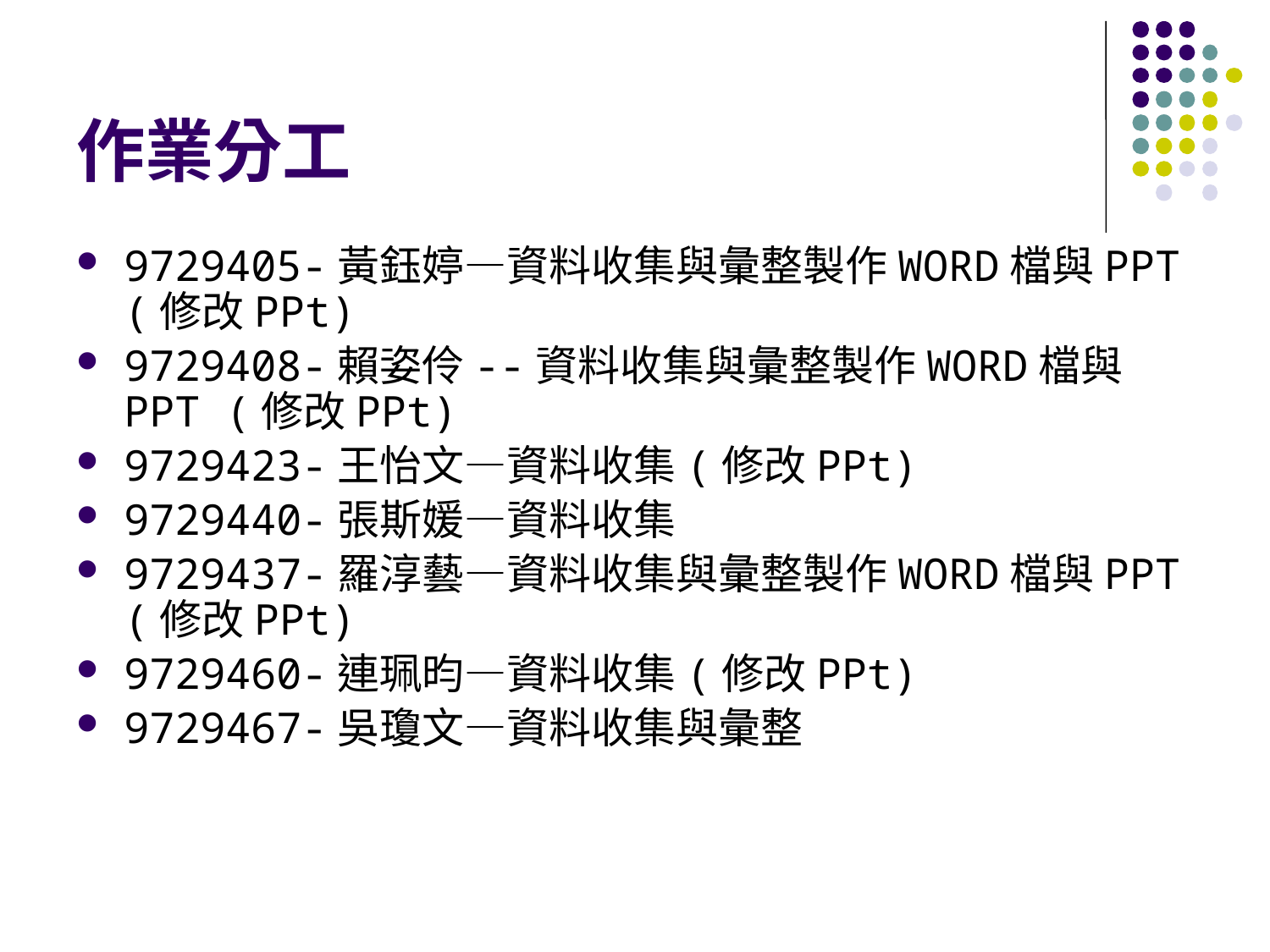

# 作業分工
9729405-黃鈺婷—資料收集與彙整製作WORD檔與PPT (修改PPt)
9729408-賴姿伶--資料收集與彙整製作WORD檔與PPT (修改PPt)
9729423-王怡文—資料收集(修改PPt)
9729440-張斯媛—資料收集
9729437-羅淳藝—資料收集與彙整製作WORD檔與PPT (修改PPt)
9729460-連珮昀—資料收集(修改PPt)
9729467-吳瓊文—資料收集與彙整